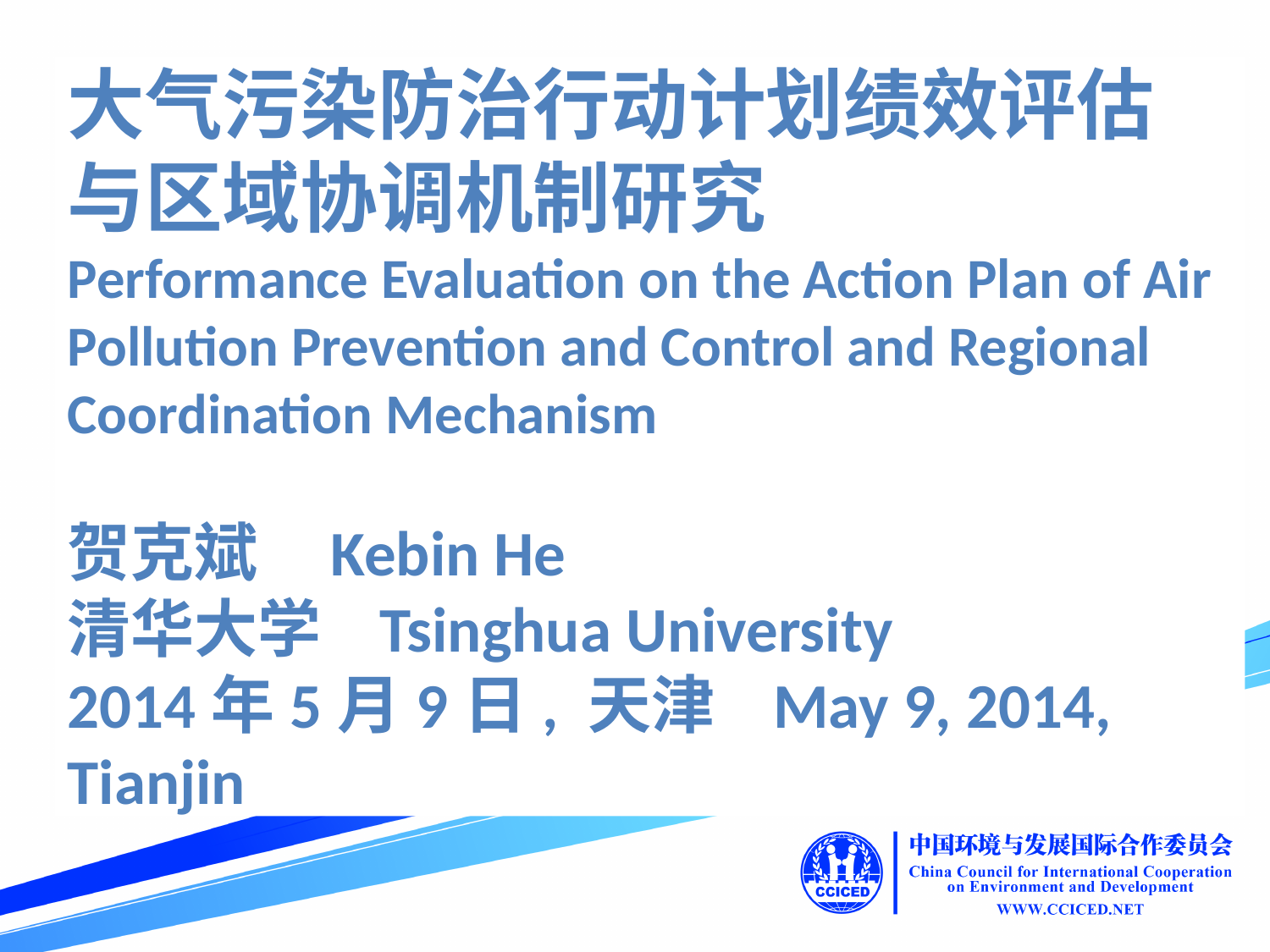

大气污染防治行动计划绩效评估与区域协调机制研究
Performance Evaluation on the Action Plan of Air Pollution Prevention and Control and Regional Coordination Mechanism

贺克斌    Kebin He
清华大学   Tsinghua University
2014年5月9日, 天津   May 9, 2014, Tianjin